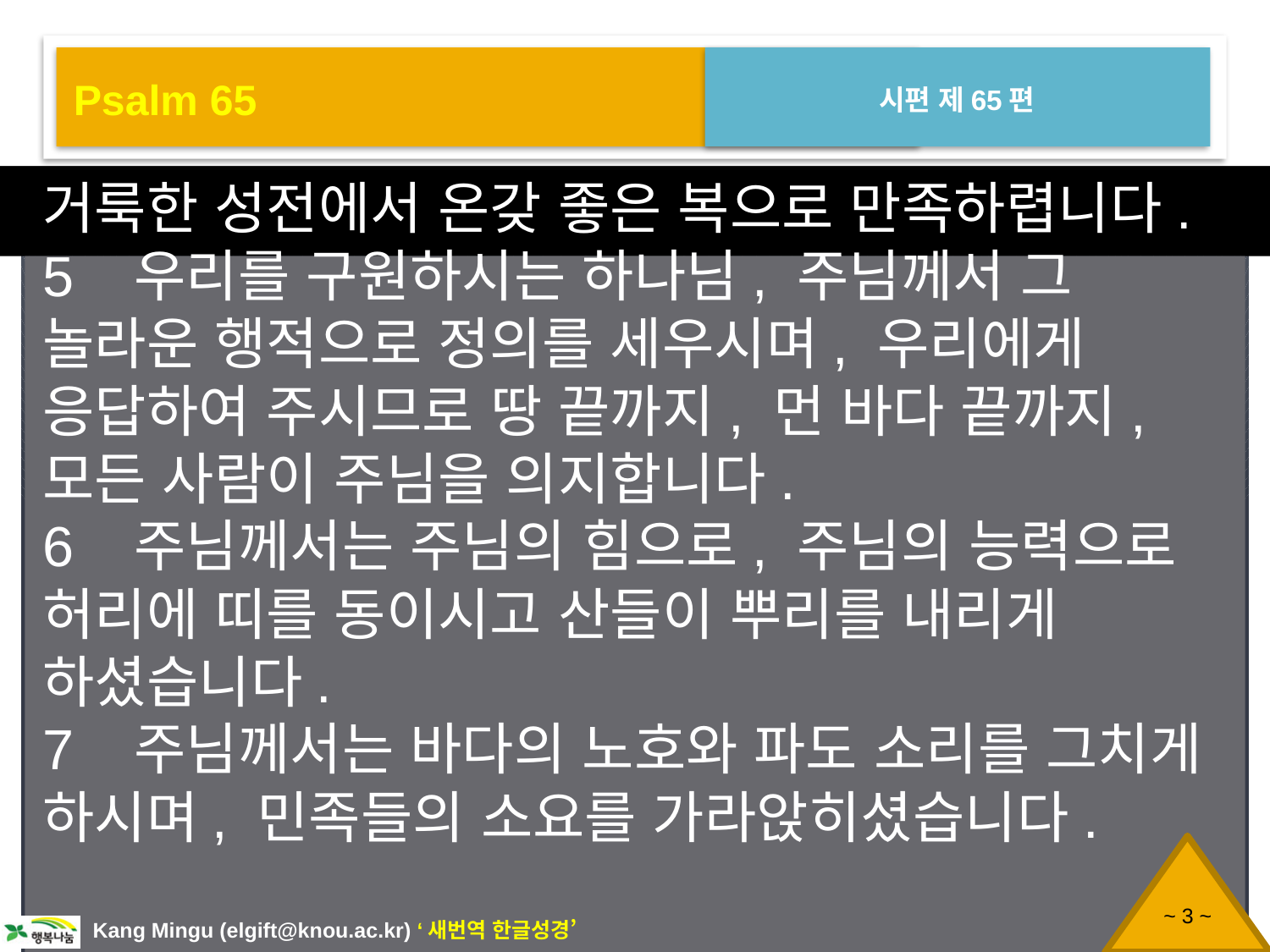

Psalm 65
시편 제65편
거룩한 성전에서 온갖 좋은 복으로 만족하렵니다.
5   우리를 구원하시는 하나님, 주님께서 그 놀라운 행적으로 정의를 세우시며, 우리에게 응답하여 주시므로 땅 끝까지, 먼 바다 끝까지, 모든 사람이 주님을 의지합니다.
6   주님께서는 주님의 힘으로, 주님의 능력으로 허리에 띠를 동이시고 산들이 뿌리를 내리게 하셨습니다.
7   주님께서는 바다의 노호와 파도 소리를 그치게 하시며, 민족들의 소요를 가라앉히셨습니다.